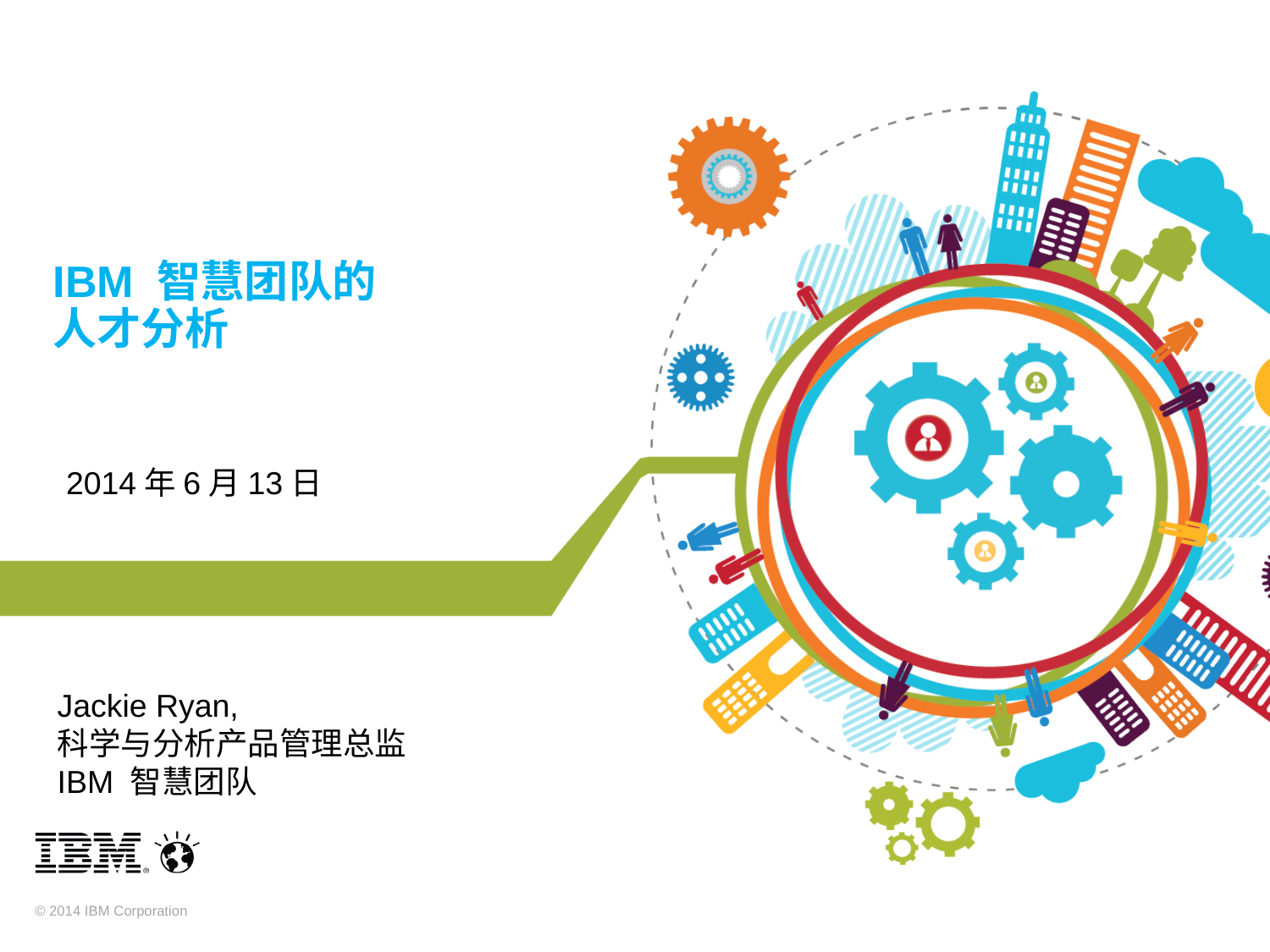

IBM 智慧团队的
人才分析
 2014年6月13日
Jackie Ryan,
科学与分析产品管理总监
IBM 智慧团队